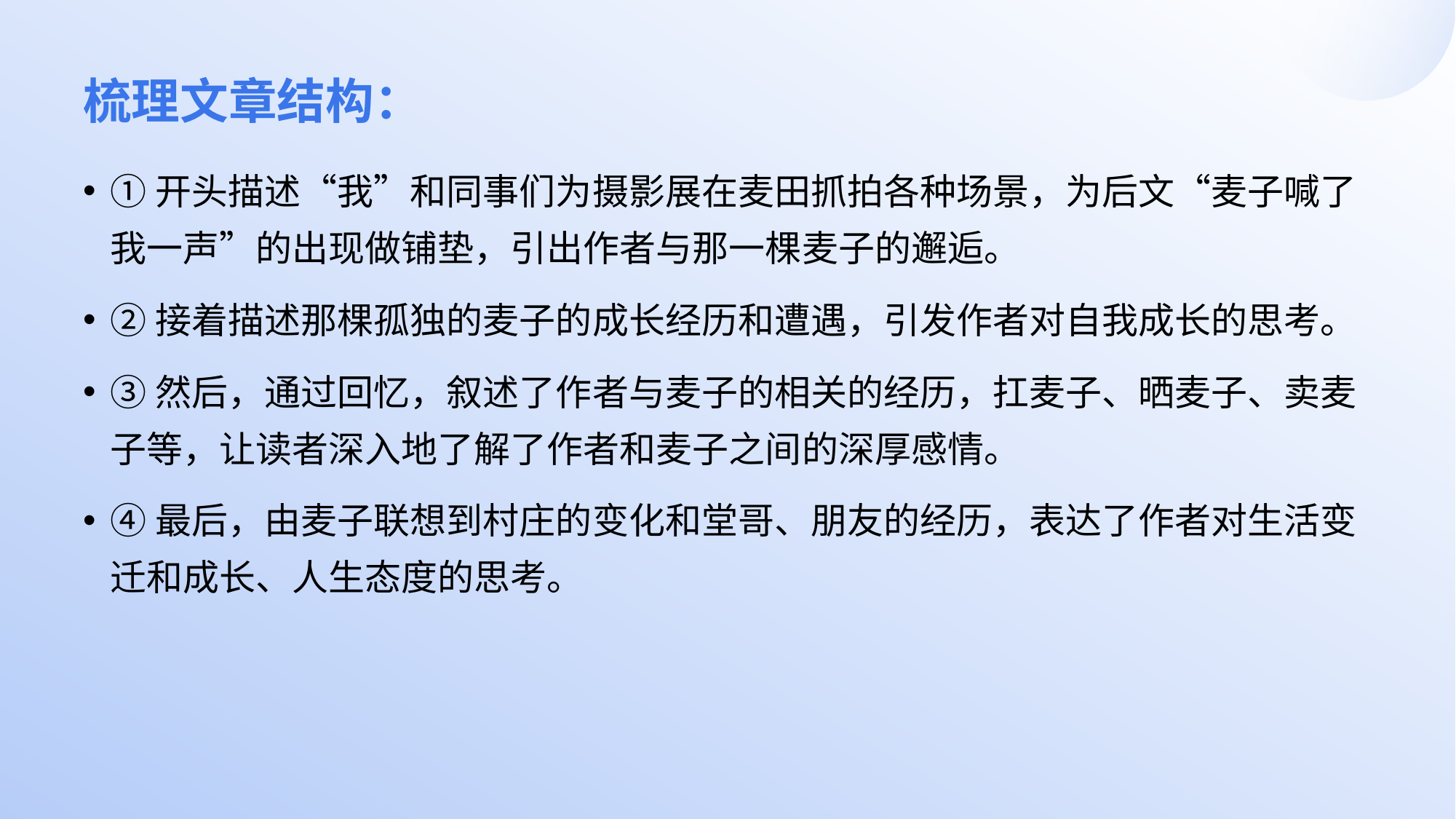

# 梳理文章结构：
①开头描述“我”和同事们为摄影展在麦田抓拍各种场景，为后文“麦子喊了我一声”的出现做铺垫，引出作者与那一棵麦子的邂逅。
②接着描述那棵孤独的麦子的成长经历和遭遇，引发作者对自我成长的思考。
③然后，通过回忆，叙述了作者与麦子的相关的经历，扛麦子、晒麦子、卖麦子等，让读者深入地了解了作者和麦子之间的深厚感情。
④最后，由麦子联想到村庄的变化和堂哥、朋友的经历，表达了作者对生活变迁和成长、人生态度的思考。